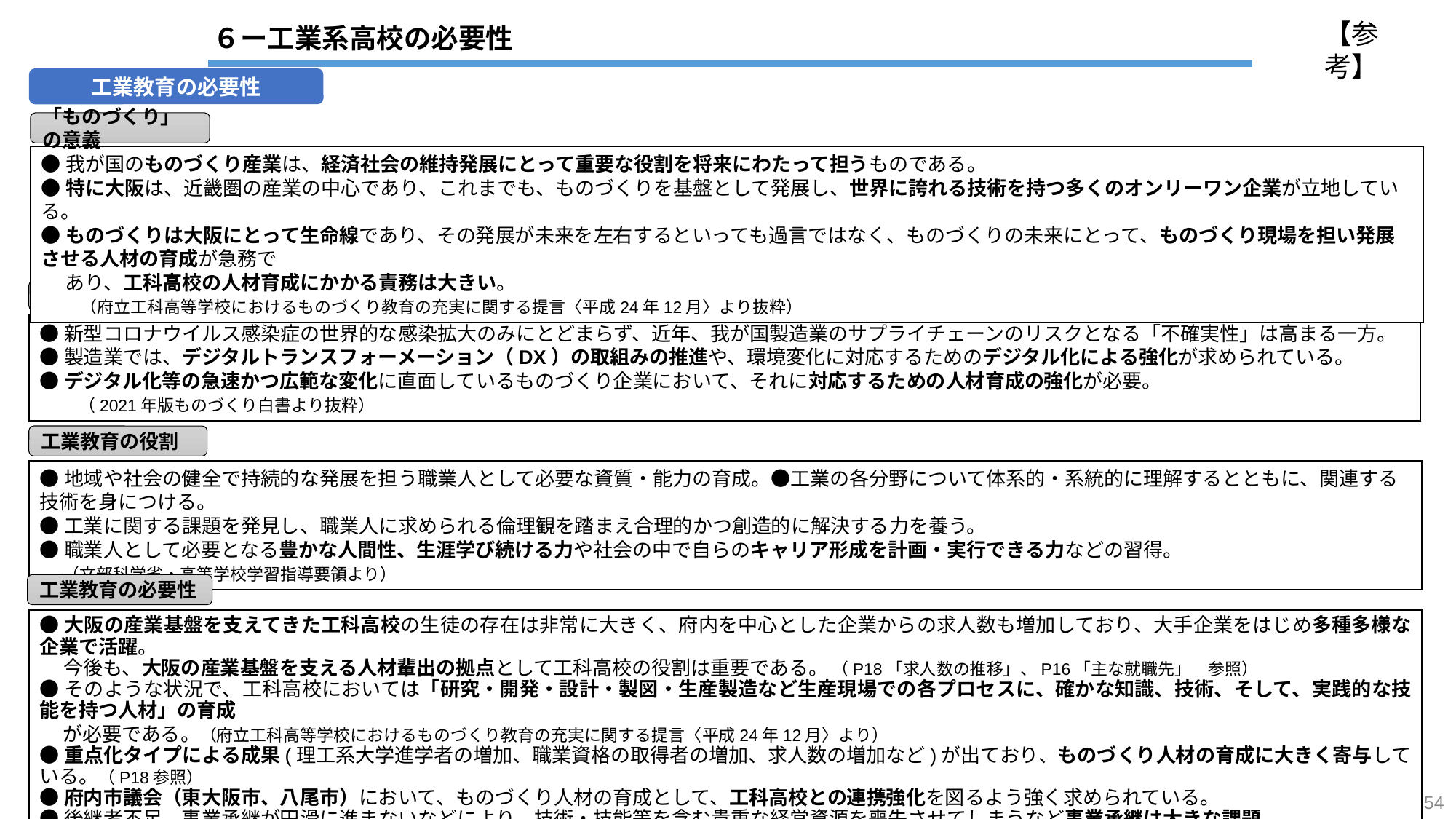

【参考】
６ー工業系高校の必要性

工業教育の必要性
「ものづくり」の意義
●我が国のものづくり産業は、経済社会の維持発展にとって重要な役割を将来にわたって担うものである。
●特に大阪は、近畿圏の産業の中心であり、これまでも、ものづくりを基盤として発展し、世界に誇れる技術を持つ多くのオンリーワン企業が立地している。
●ものづくりは大阪にとって生命線であり、その発展が未来を左右するといっても過言ではなく、ものづくりの未来にとって、ものづくり現場を担い発展させる人材の育成が急務で
　 あり、工科高校の人材育成にかかる責務は大きい。
　　（府立工科高等学校におけるものづくり教育の充実に関する提言〈平成24年12月〉より抜粋）
社会状況の変化
●新型コロナウイルス感染症の世界的な感染拡大のみにとどまらず、近年、我が国製造業のサプライチェーンのリスクとなる「不確実性」は高まる一方。
●製造業では、デジタルトランスフォーメーション（DX）の取組みの推進や、環境変化に対応するためのデジタル化による強化が求められている。
●デジタル化等の急速かつ広範な変化に直面しているものづくり企業において、それに対応するための人材育成の強化が必要。
　　（2021年版ものづくり白書より抜粋）
工業教育の役割
●地域や社会の健全で持続的な発展を担う職業人として必要な資質・能力の育成。●工業の各分野について体系的・系統的に理解するとともに、関連する技術を身につける。
●工業に関する課題を発見し、職業人に求められる倫理観を踏まえ合理的かつ創造的に解決する力を養う。
●職業人として必要となる豊かな人間性、生涯学び続ける力や社会の中で自らのキャリア形成を計画・実行できる力などの習得。
    （文部科学省・高等学校学習指導要領より）
工業教育の必要性
●大阪の産業基盤を支えてきた工科高校の生徒の存在は非常に大きく、府内を中心とした企業からの求人数も増加しており、大手企業をはじめ多種多様な企業で活躍。
　 今後も、大阪の産業基盤を支える人材輩出の拠点として工科高校の役割は重要である。 （P18「求人数の推移」、P16「主な就職先」　参照）
●そのような状況で、工科高校においては「研究・開発・設計・製図・生産製造など生産現場での各プロセスに、確かな知識、技術、そして、実践的な技能を持つ人材」の育成
    が必要である。（府立工科高等学校におけるものづくり教育の充実に関する提言〈平成24年12月〉より）
●重点化タイプによる成果(理工系大学進学者の増加、職業資格の取得者の増加、求人数の増加など)が出ており、ものづくり人材の育成に大きく寄与している。（P18参照）
●府内市議会（東大阪市、八尾市）において、ものづくり人材の育成として、工科高校との連携強化を図るよう強く求められている。
●後継者不足、事業承継が円滑に進まないなどにより、技術・技能等を含む貴重な経営資源を喪失させてしまうなど事業承継は大きな課題。
   (東大阪市内中小企業承継フォローアップ調査H30.3)」
➡以上のことから、今後も、工科高校において「大阪の産業基盤を支える人材」を育成していくことが必要。
54